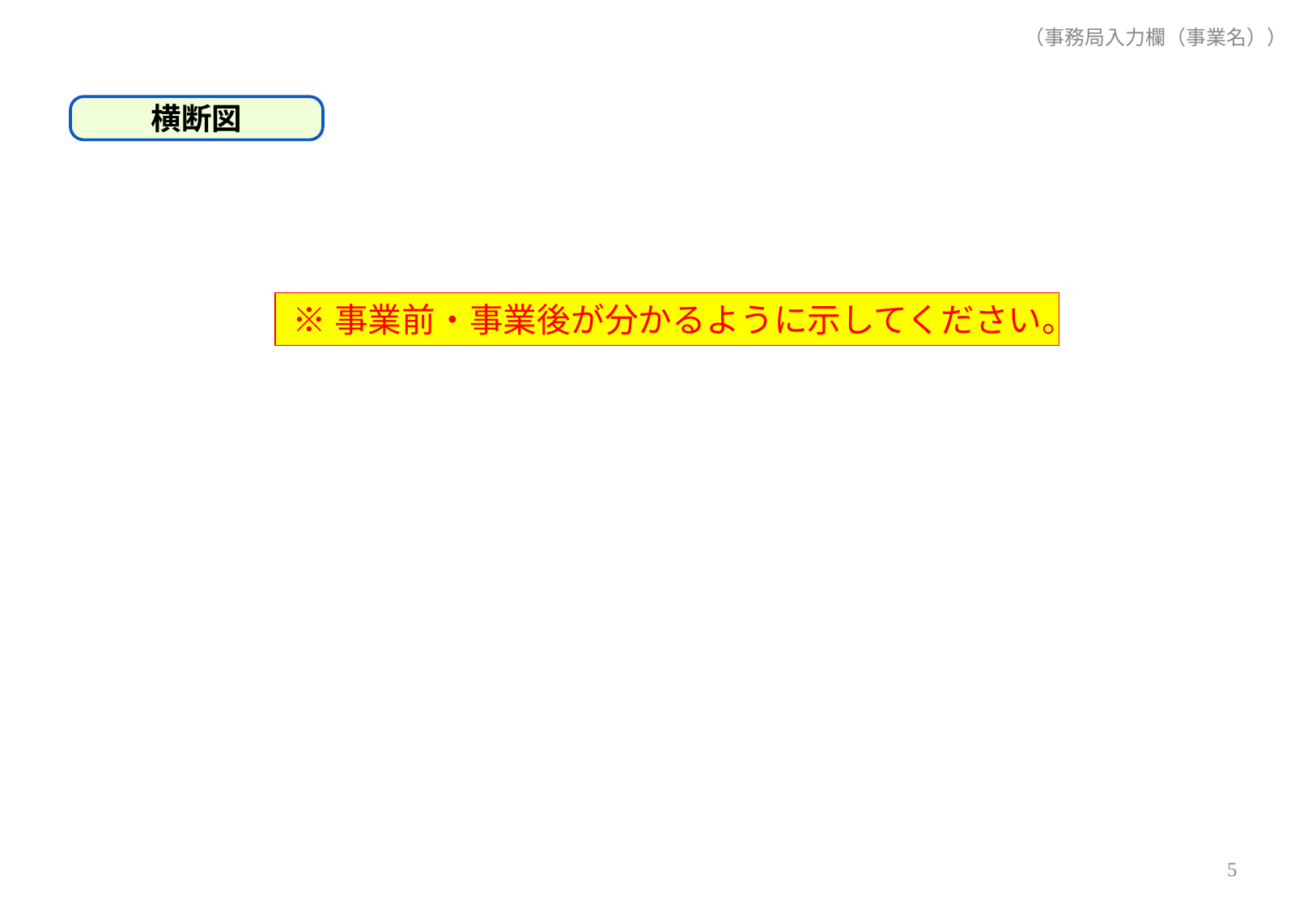

（事務局入力欄（事業名））
横断図
※事業前・事業後が分かるように示してください。
5